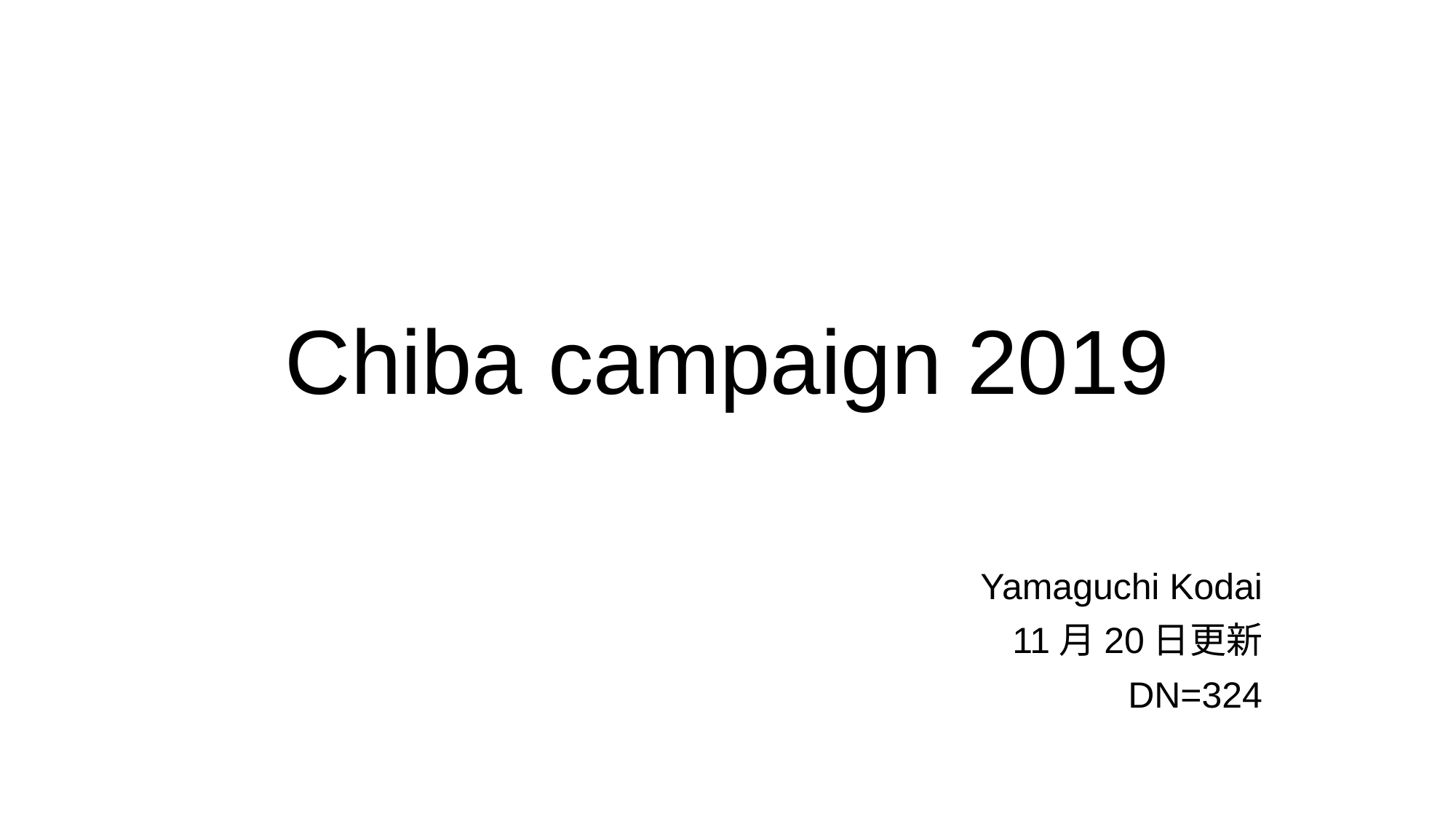

# Chiba campaign 2019
Yamaguchi Kodai
11月20日更新
DN=324